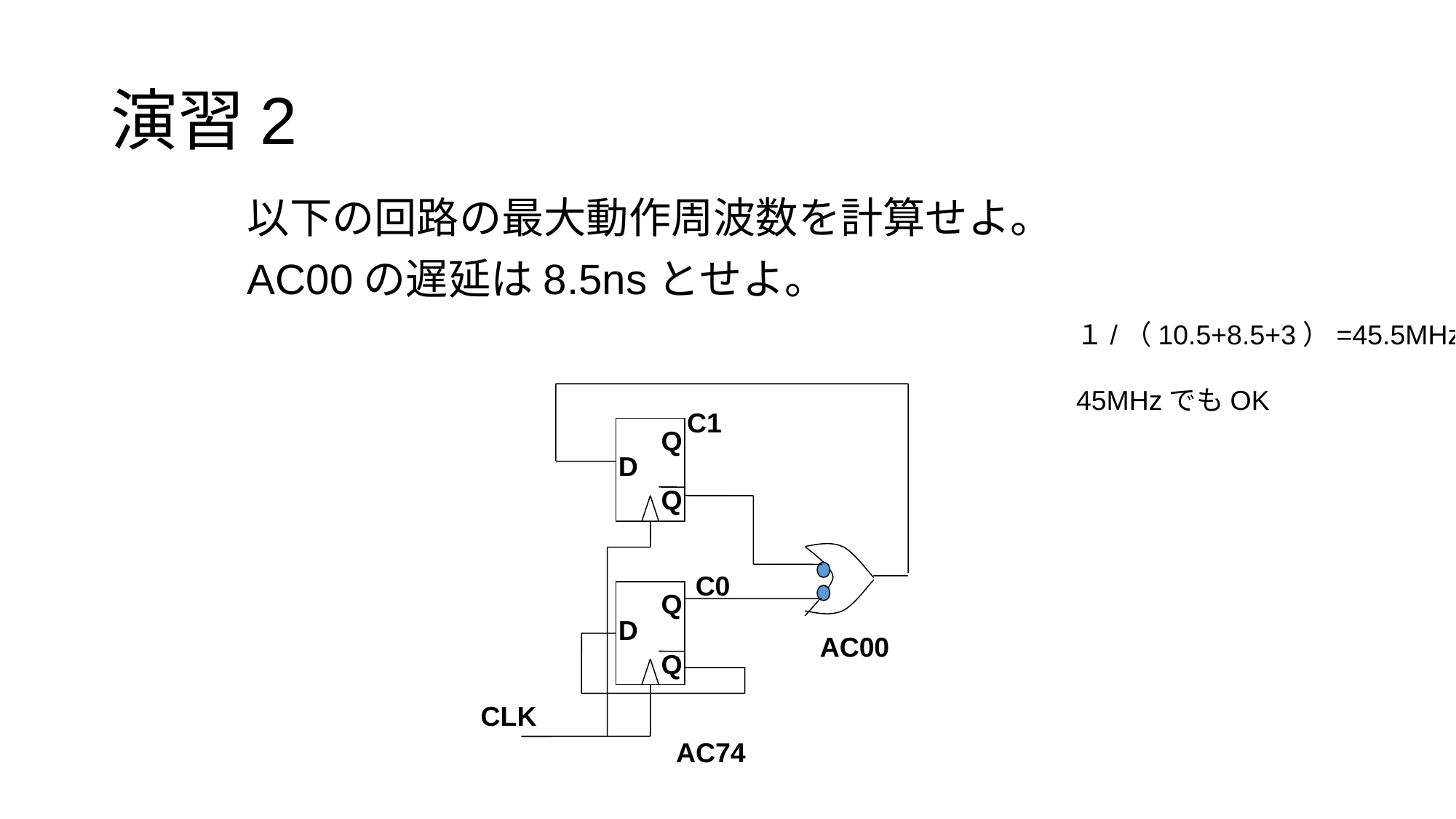

# 演習2
以下の回路の最大動作周波数を計算せよ。
AC00の遅延は8.5nsとせよ。
１/（10.5+8.5+3）=45.5MHz

45MHzでもOK

C1

Q
D

Q

C0

Q

D
AC00

Q

CLK

AC74